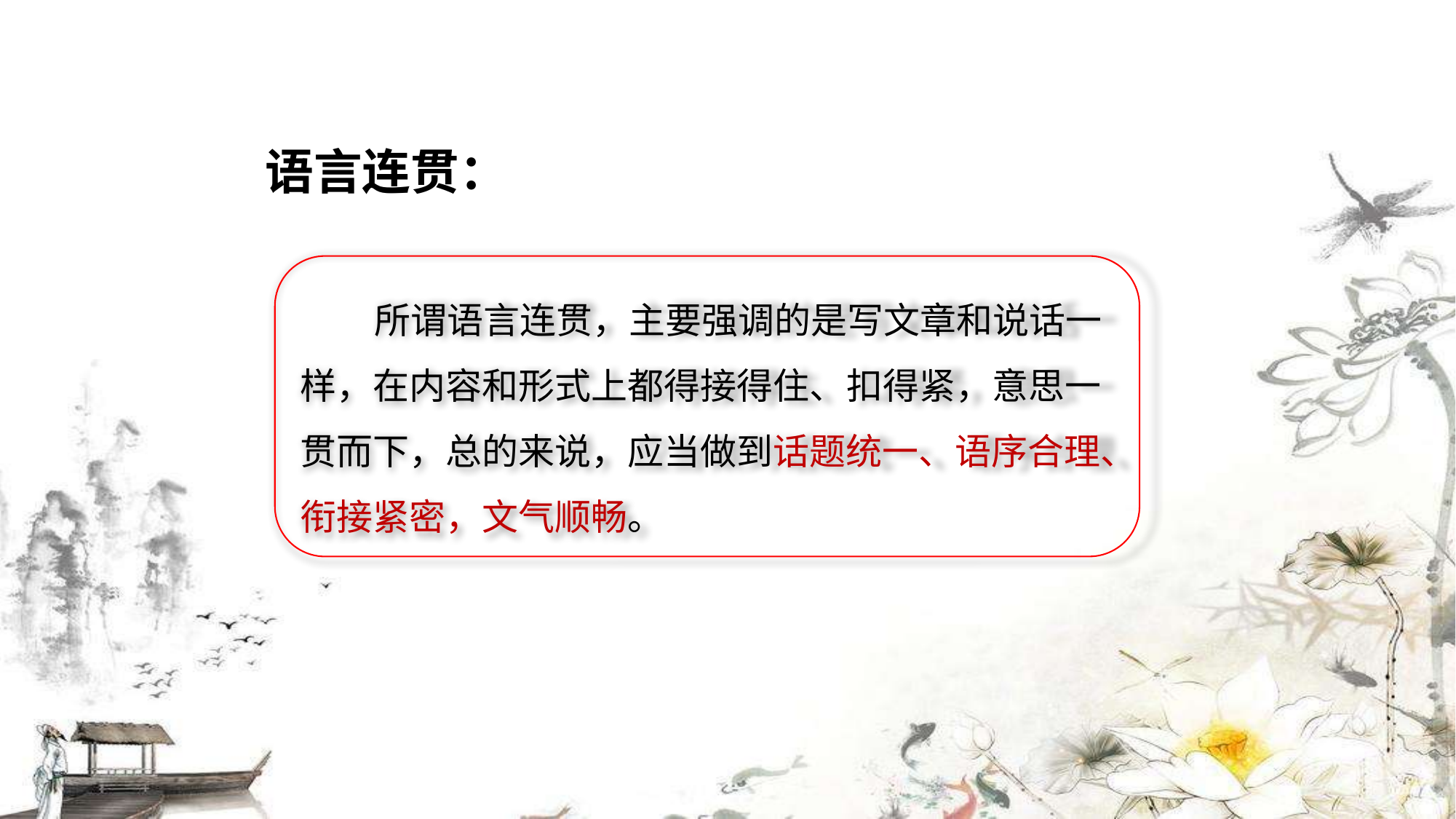

语言连贯：
        所谓语言连贯，主要强调的是写文章和说话一样，在内容和形式上都得接得住、扣得紧，意思一贯而下，总的来说，应当做到话题统一、语序合理、衔接紧密，文气顺畅。